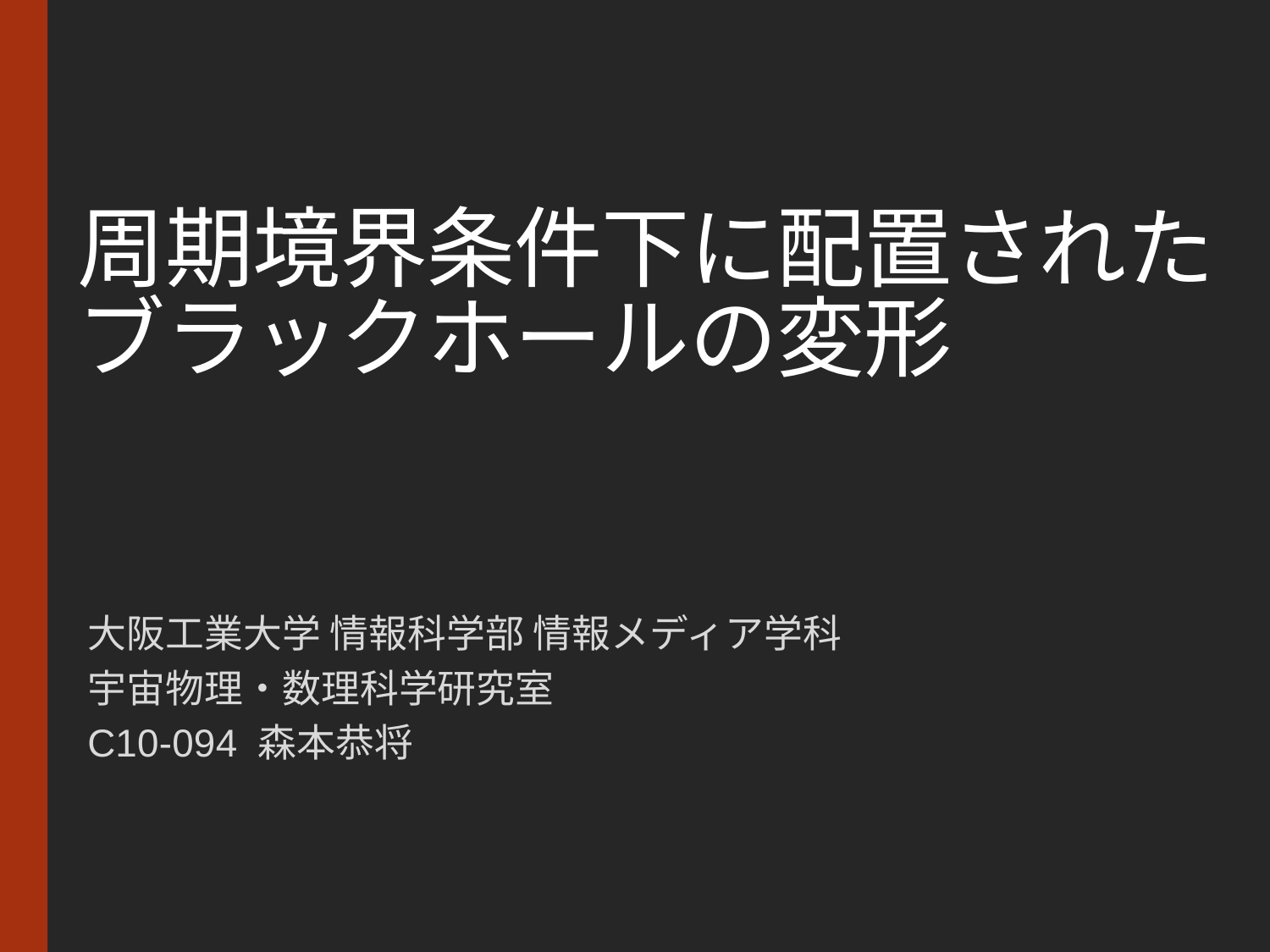

# 周期境界条件下に配置されたブラックホールの変形
大阪工業大学 情報科学部 情報メディア学科
宇宙物理・数理科学研究室
C10-094 森本恭将